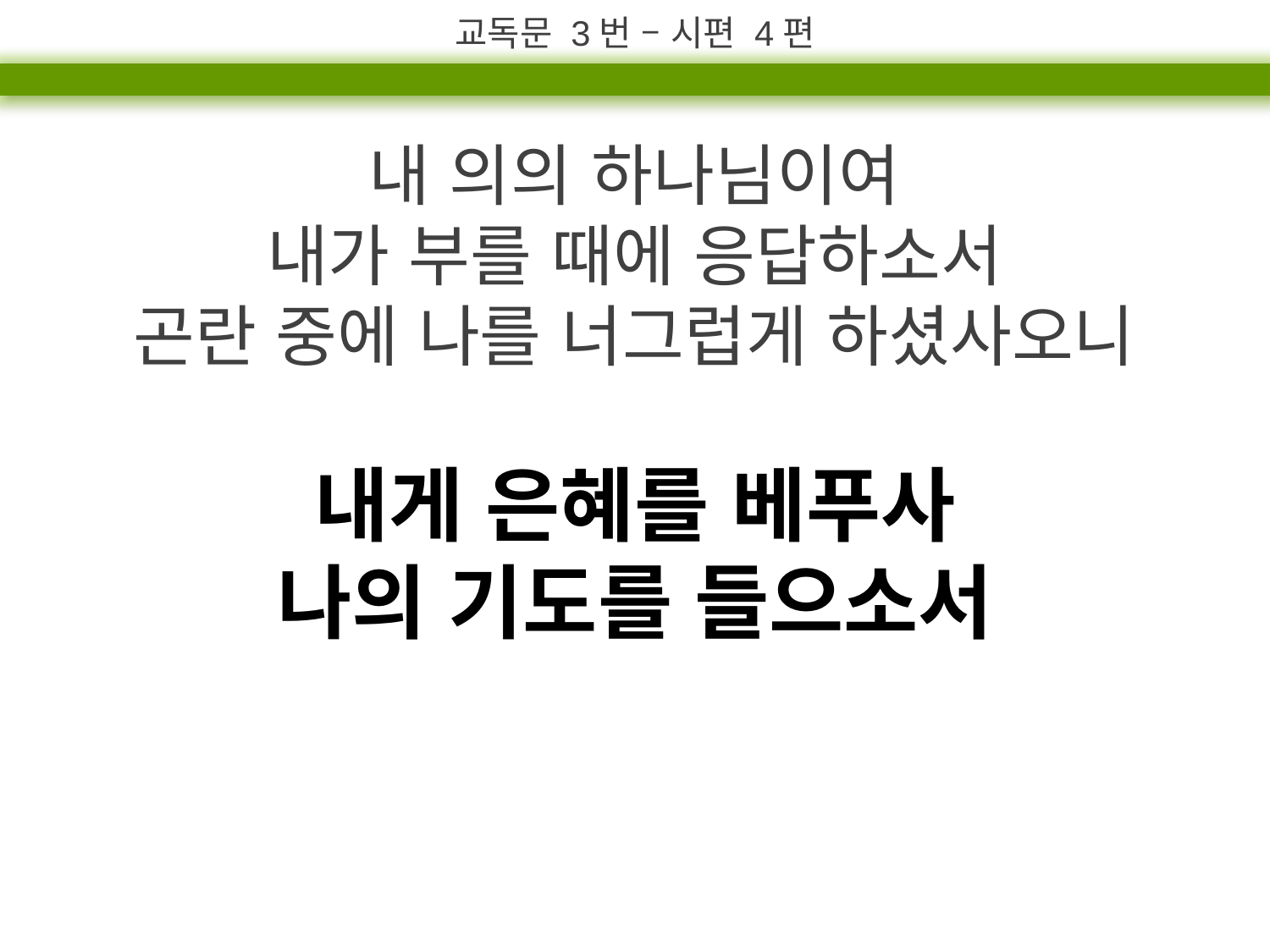

교독문 3번 – 시편 4편

내 의의 하나님이여
내가 부를 때에 응답하소서
곤란 중에 나를 너그럽게 하셨사오니
내게 은혜를 베푸사
나의 기도를 들으소서